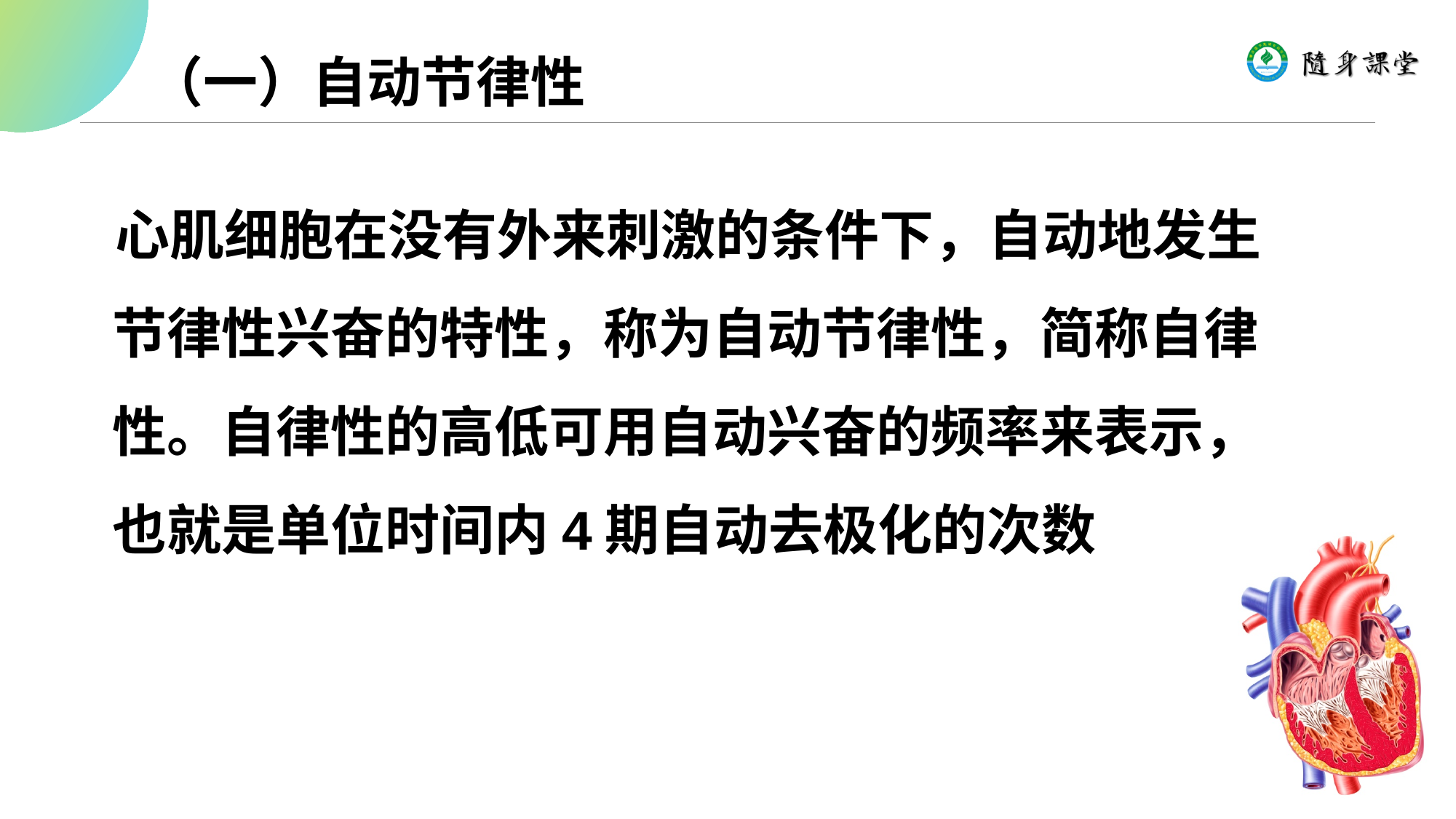

（一）自动节律性
  心肌细胞在没有外来刺激的条件下，自动地发生节律性兴奋的特性，称为自动节律性，简称自律性。自律性的高低可用自动兴奋的频率来表示，也就是单位时间内4期自动去极化的次数